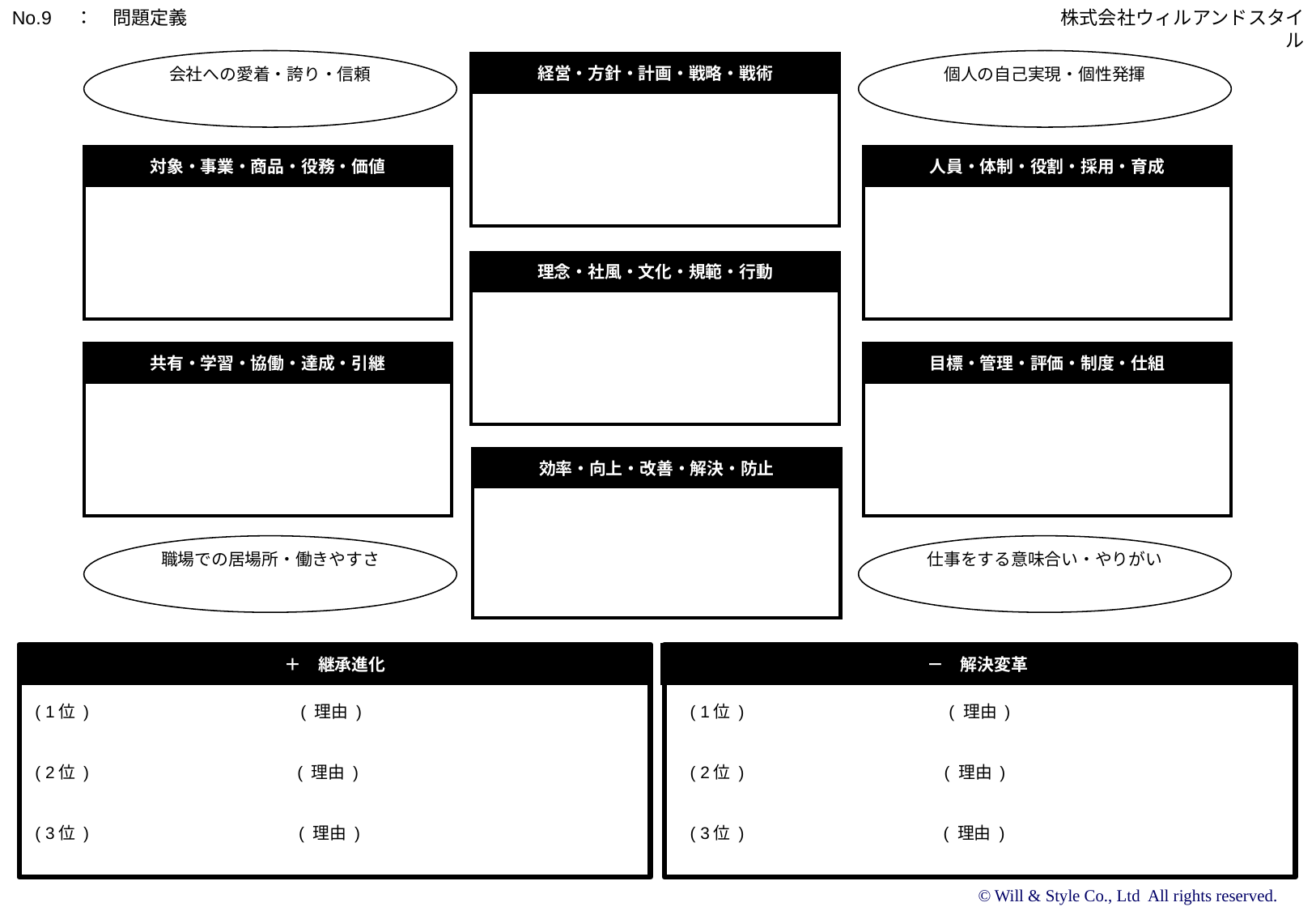

No.9　：　問題定義
株式会社ウィルアンドスタイル

会社への愛着・誇り・信頼

個人の自己実現・個性発揮

経営・方針・計画・戦略・戦術

対象・事業・商品・役務・価値
人員・体制・役割・採用・育成

理念・社風・文化・規範・行動

共有・学習・協働・達成・引継
目標・管理・評価・制度・仕組

効率・向上・改善・解決・防止

職場での居場所・働きやすさ

仕事をする意味合い・やりがい

＋　継承進化
－　解決変革
( 1位 )                          　　           ( 理由 )

( 2位 )                    　　                 ( 理由 )

( 3位 )                   　　                  ( 理由 )
( 1位 )                                  　　   ( 理由 )

( 2位 )                              　　       ( 理由 )

( 3位 )                                　　     ( 理由 )